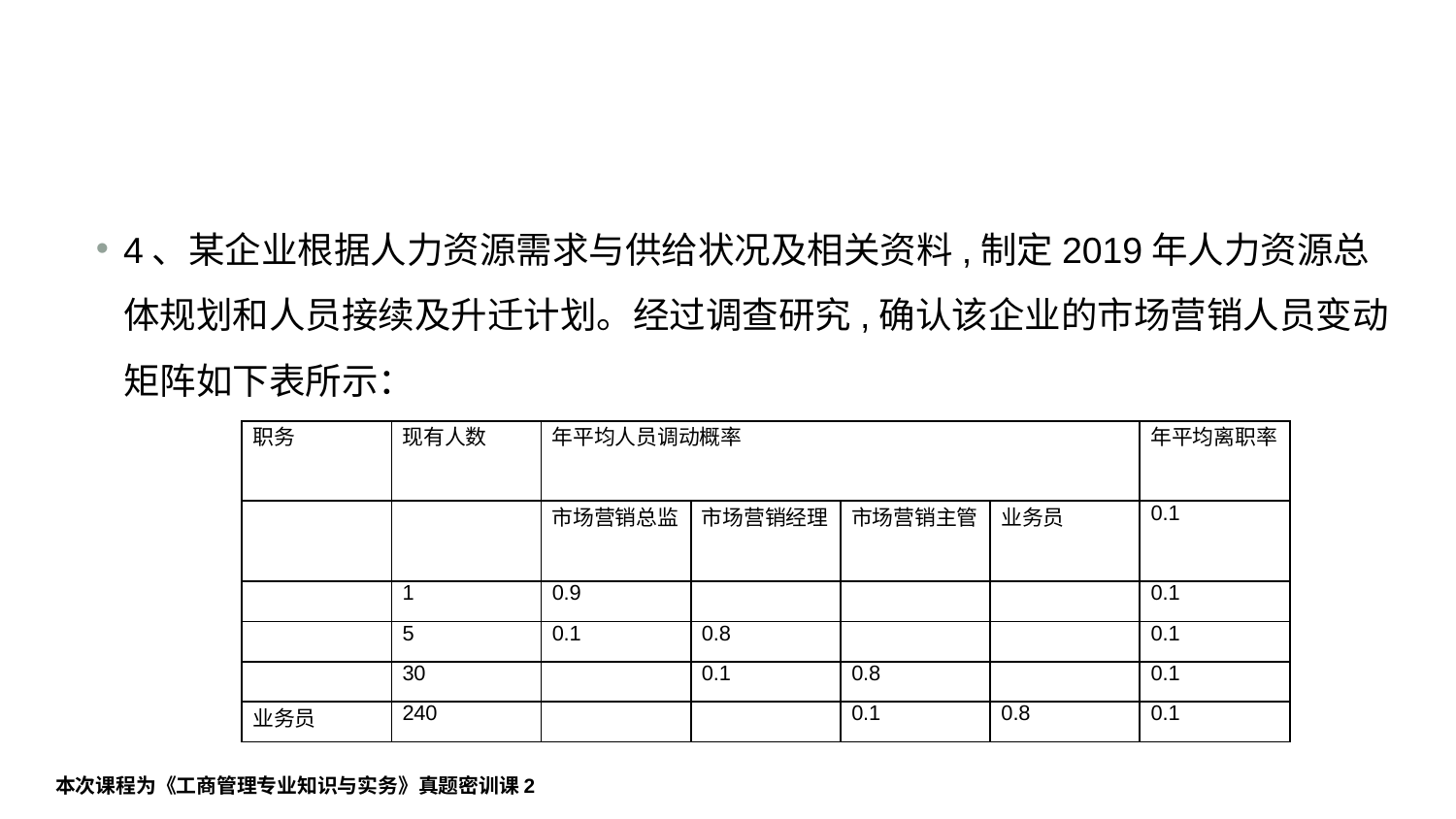

4、某企业根据人力资源需求与供给状况及相关资料,制定2019年人力资源总体规划和人员接续及升迁计划。经过调查研究,确认该企业的市场营销人员变动矩阵如下表所示：

| 职务 | 现有人数 | 年平均人员调动概率 |  |  |  | 年平均离职率 |
| --- | --- | --- | --- | --- | --- | --- |
|  |  | 市场营销总监 | 市场营销经理 | 市场营销主管 | 业务员 | 0.1 |
|  | 1 | 0.9 |  |  |  | 0.1 |
|  | 5 | 0.1 | 0.8 |  |  | 0.1 |
|  | 30 |  | 0.1 | 0.8 |  | 0.1 |
| 业务员 | 240 |  |  | 0.1 | 0.8 | 0.1 |